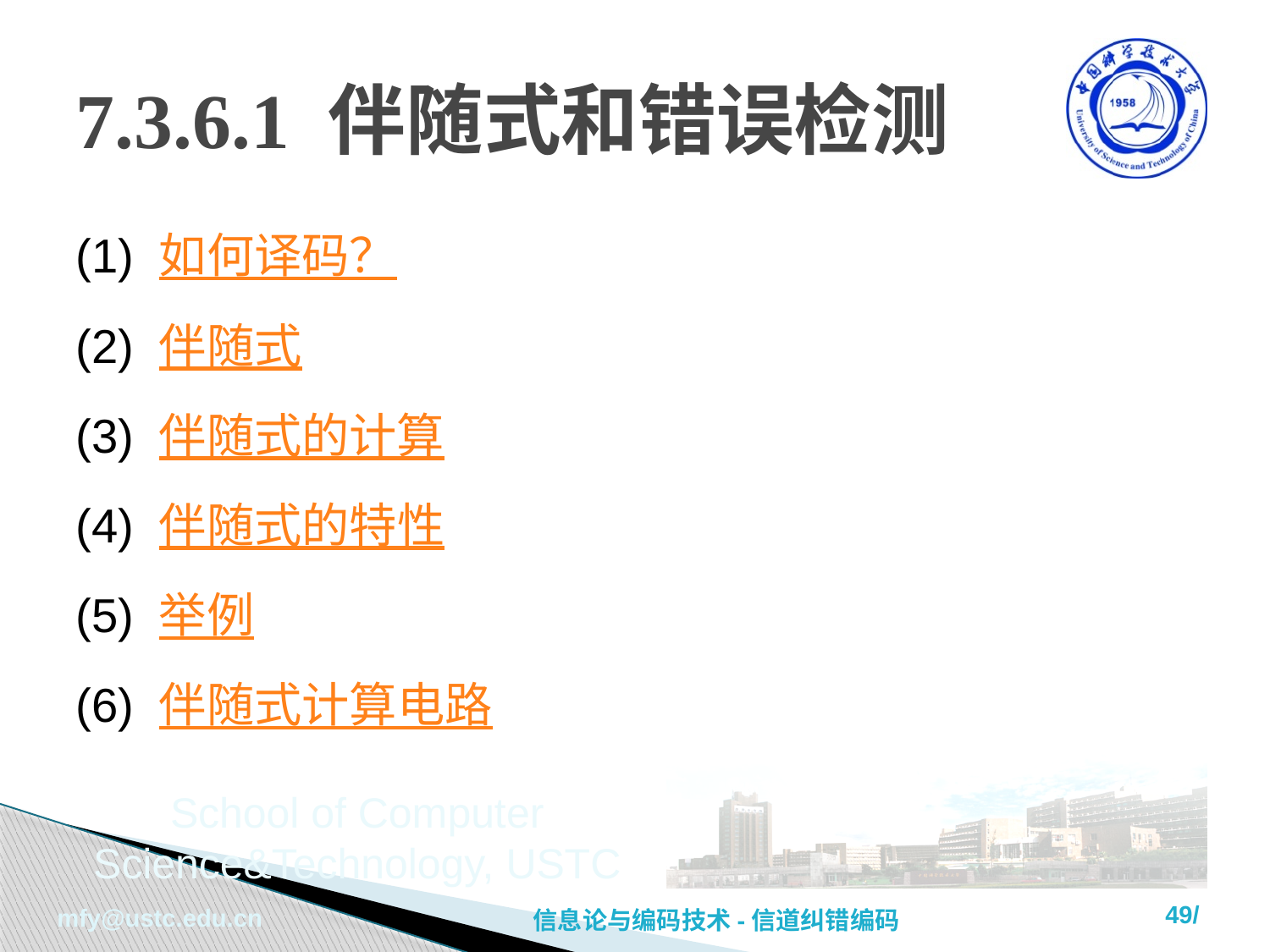

# 7.3.6.1 伴随式和错误检测
(1) 如何译码？
(2) 伴随式
(3) 伴随式的计算
(4) 伴随式的特性
(5) 举例
(6) 伴随式计算电路